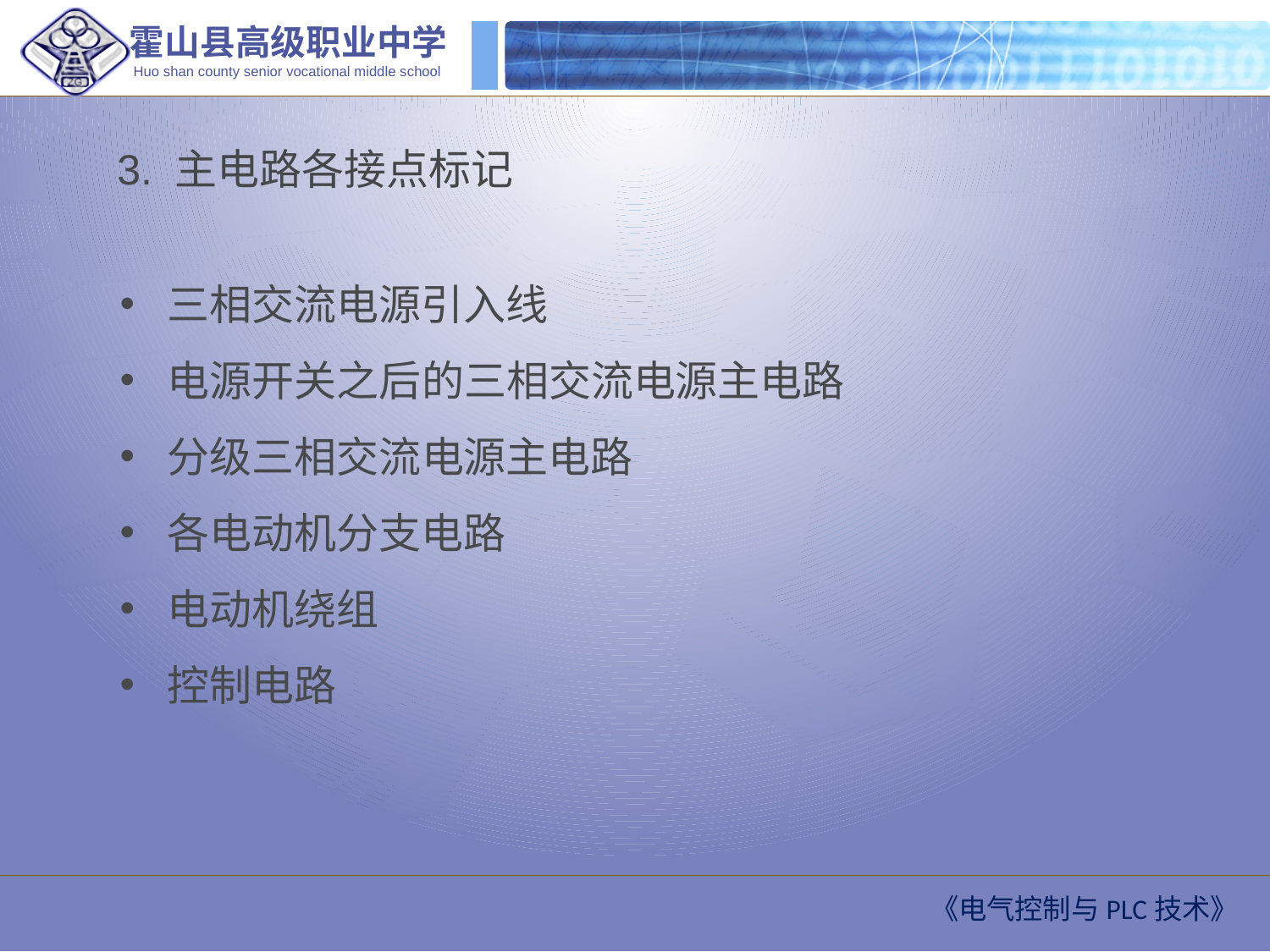

3. 主电路各接点标记
三相交流电源引入线
电源开关之后的三相交流电源主电路
分级三相交流电源主电路
各电动机分支电路
电动机绕组
控制电路